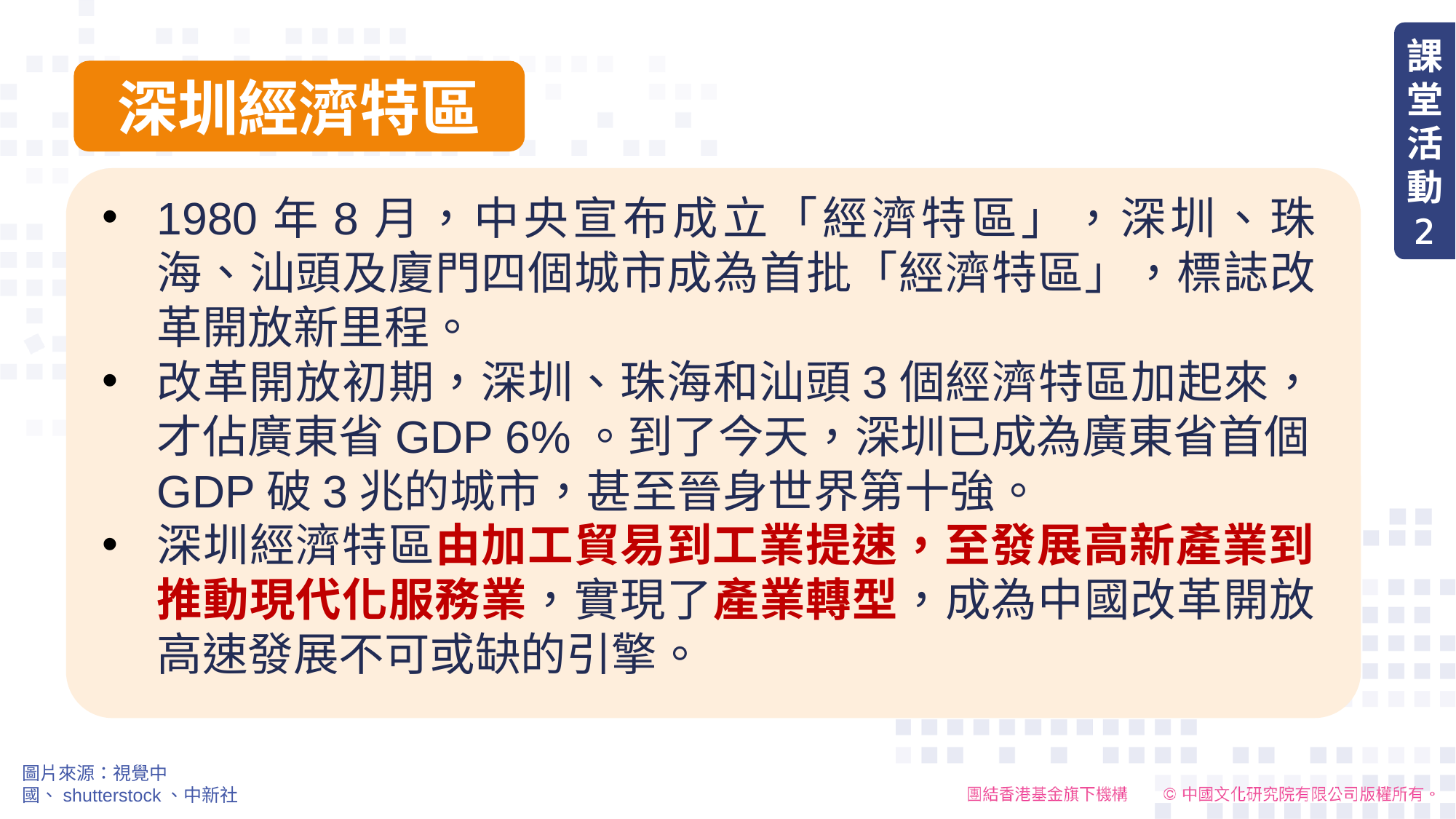

課堂活動
2
深圳經濟特區

1980年8月，中央宣布成立「經濟特區」，深圳、珠海、汕頭及廈門四個城市成為首批「經濟特區」，標誌改革開放新里程。
改革開放初期，深圳、珠海和汕頭3個經濟特區加起來，才佔廣東省GDP 6%。到了今天，深圳已成為廣東省首個GDP破3兆的城市，甚至晉身世界第十強。
深圳經濟特區由加工貿易到工業提速，至發展高新產業到推動現代化服務業，實現了產業轉型，成為中國改革開放高速發展不可或缺的引擎。
圖片來源：視覺中國、shutterstock、中新社